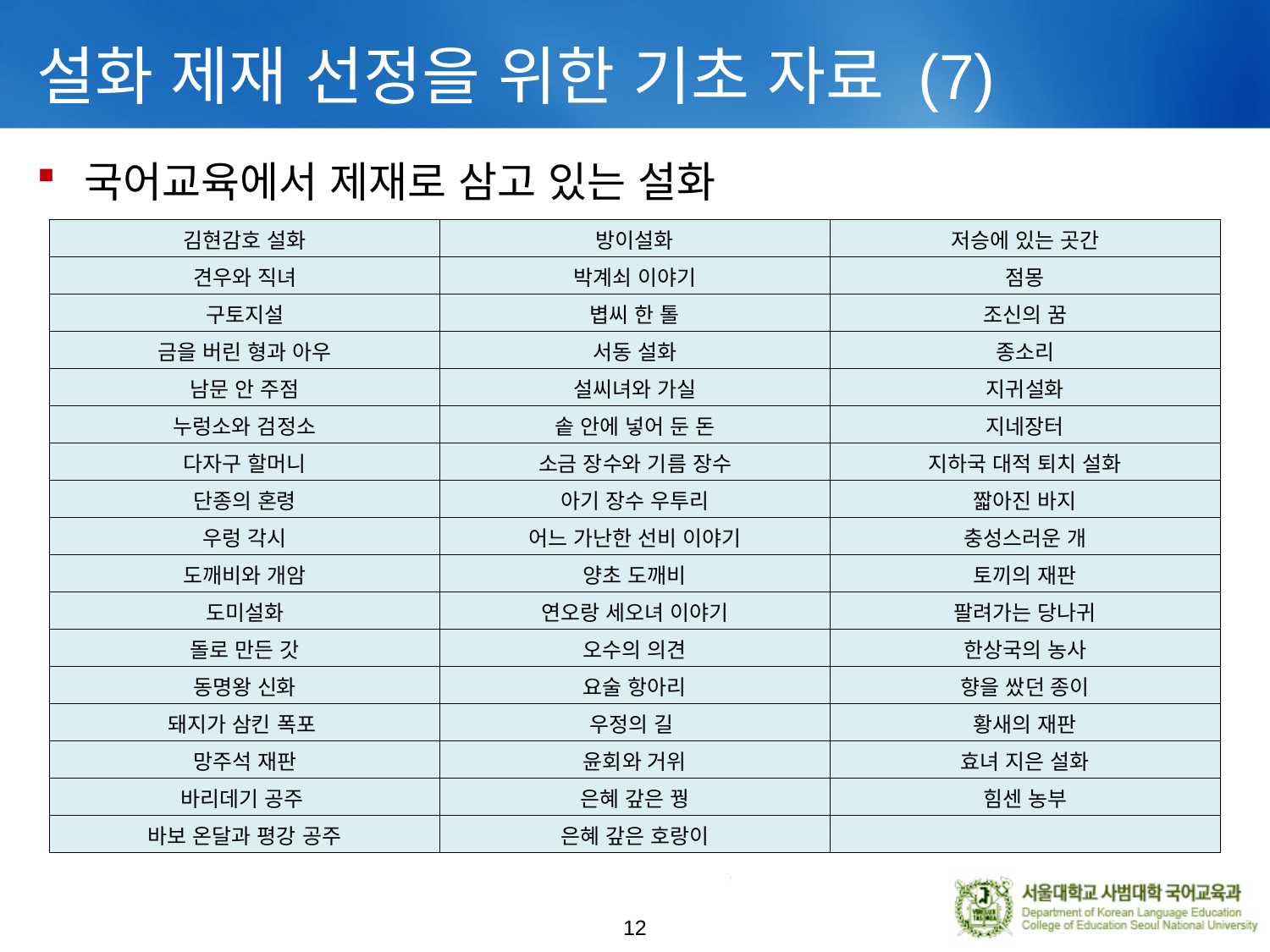

# 설화 제재 선정을 위한 기초 자료 (7)
국어교육에서 제재로 삼고 있는 설화

| 김현감호 설화 | 방이설화 | 저승에 있는 곳간 |
| --- | --- | --- |
| 견우와 직녀 | 박계쇠 이야기 | 점몽 |
| 구토지설 | 볍씨 한 톨 | 조신의 꿈 |
| 금을 버린 형과 아우 | 서동 설화 | 종소리 |
| 남문 안 주점 | 설씨녀와 가실 | 지귀설화 |
| 누렁소와 검정소 | 솥 안에 넣어 둔 돈 | 지네장터 |
| 다자구 할머니 | 소금 장수와 기름 장수 | 지하국 대적 퇴치 설화 |
| 단종의 혼령 | 아기 장수 우투리 | 짧아진 바지 |
| 우렁 각시 | 어느 가난한 선비 이야기 | 충성스러운 개 |
| 도깨비와 개암 | 양초 도깨비 | 토끼의 재판 |
| 도미설화 | 연오랑 세오녀 이야기 | 팔려가는 당나귀 |
| 돌로 만든 갓 | 오수의 의견 | 한상국의 농사 |
| 동명왕 신화 | 요술 항아리 | 향을 쌌던 종이 |
| 돼지가 삼킨 폭포 | 우정의 길 | 황새의 재판 |
| 망주석 재판 | 윤회와 거위 | 효녀 지은 설화 |
| 바리데기 공주 | 은혜 갚은 꿩 | 힘센 농부 |
| 바보 온달과 평강 공주 | 은혜 갚은 호랑이 |  |
12